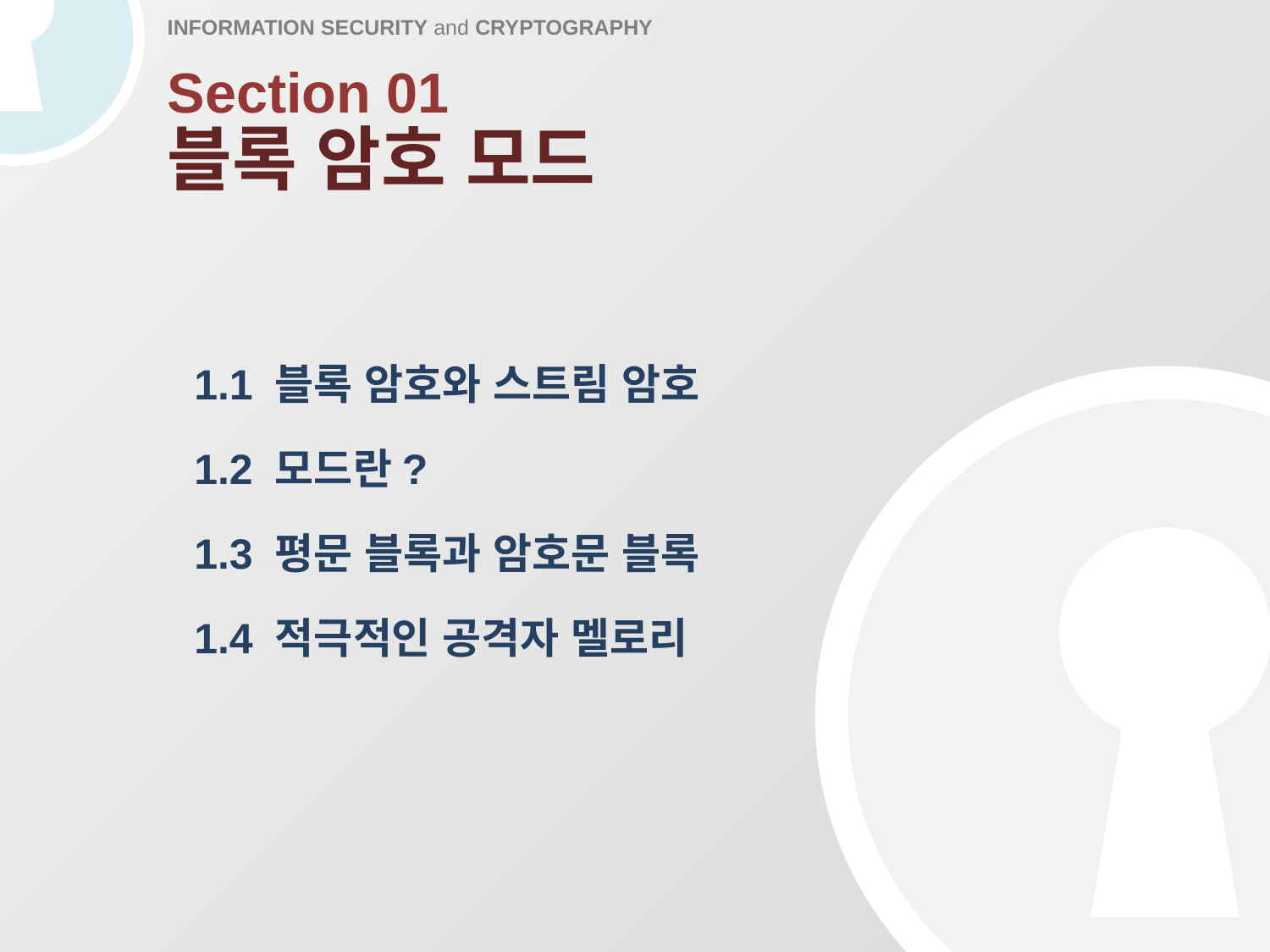

Section 01
# 블록 암호 모드
1.1 블록 암호와 스트림 암호
1.2 모드란?
1.3 평문 블록과 암호문 블록
1.4 적극적인 공격자 멜로리